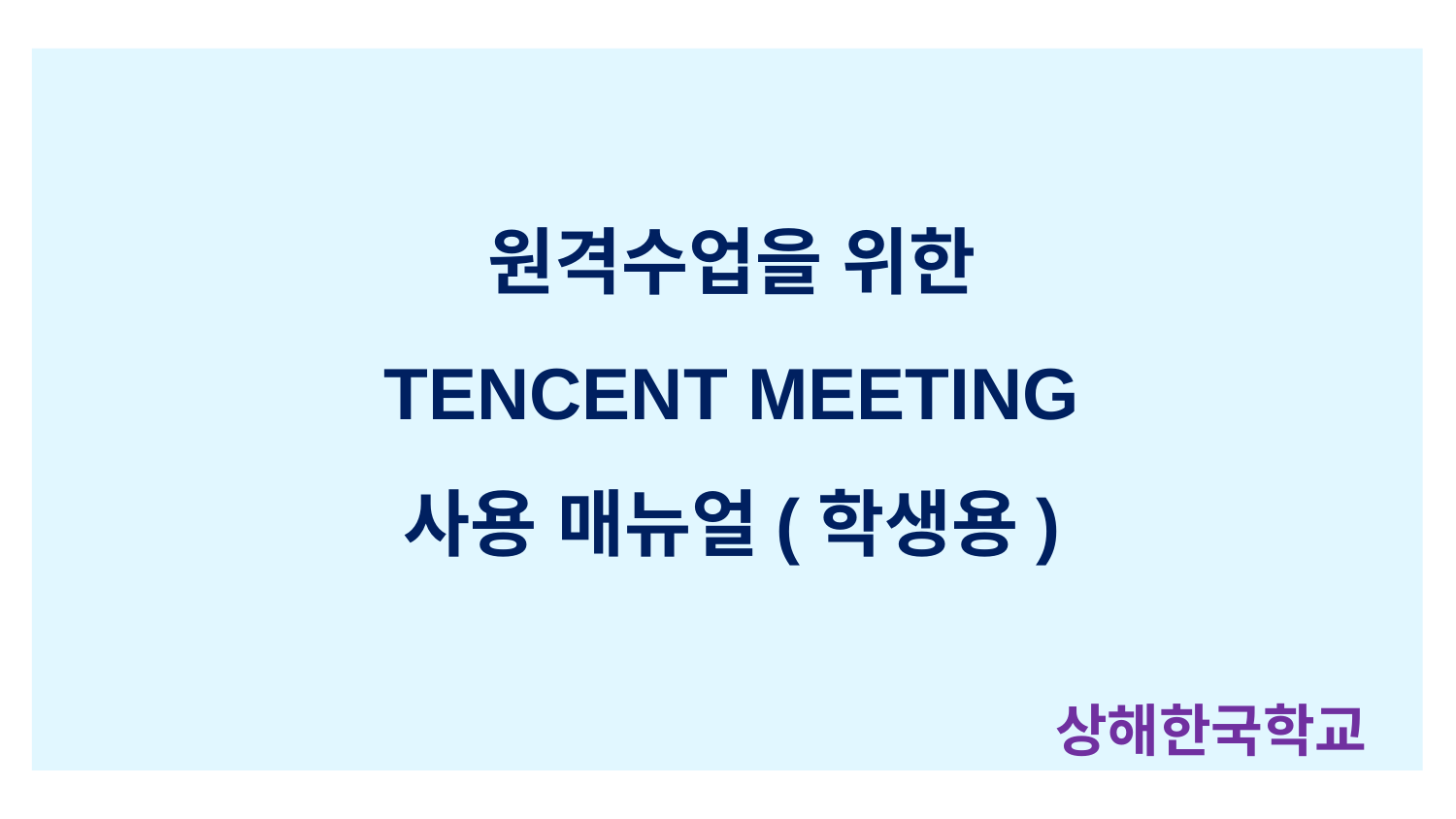

#
원격수업을 위한
TENCENT MEETING
사용 매뉴얼(학생용)
상해한국학교